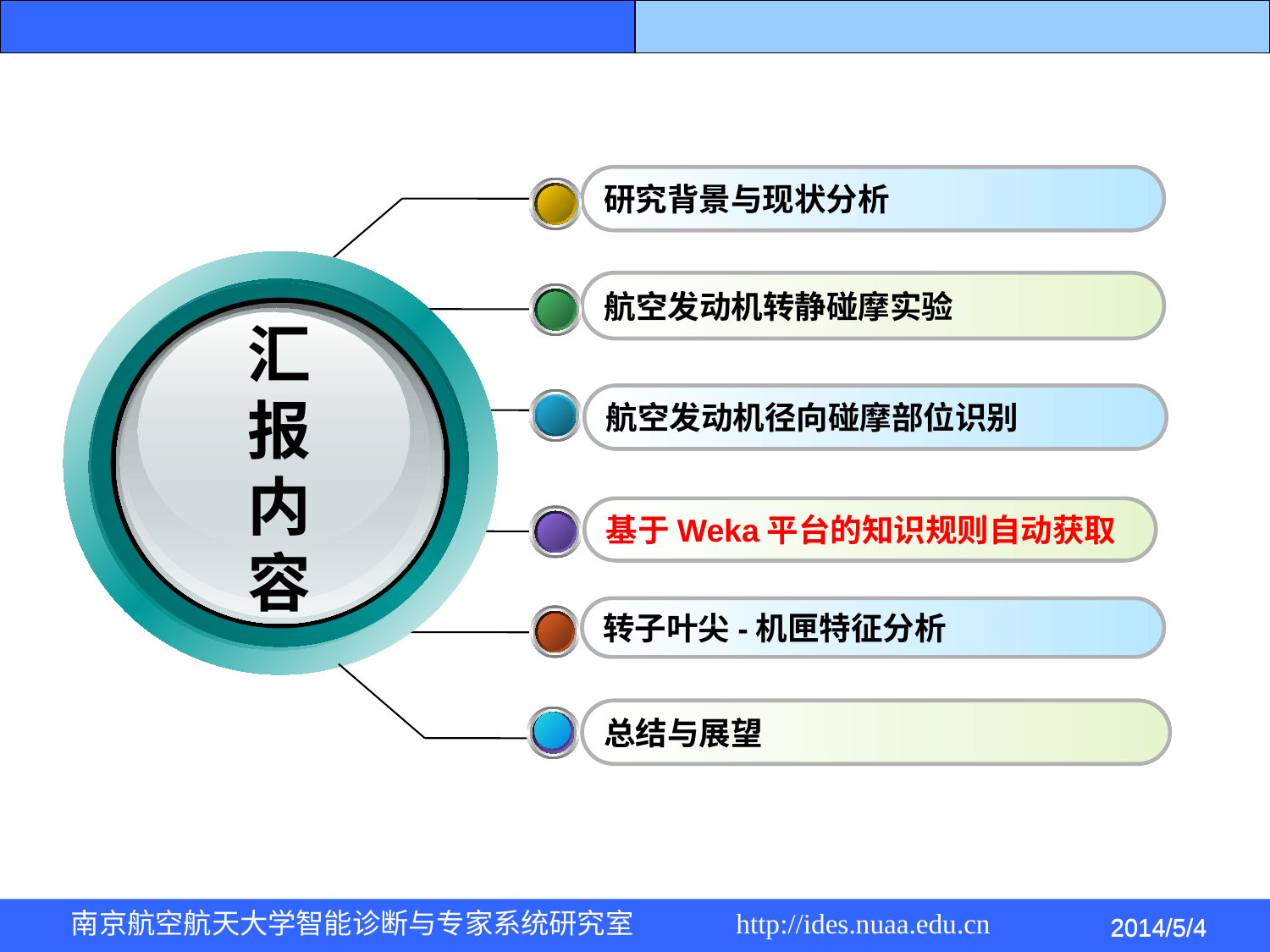

研究背景与现状分析

汇
报
内
容

航空发动机转静碰摩实验

航空发动机径向碰摩部位识别

基于Weka平台的知识规则自动获取

转子叶尖-机匣特征分析

总结与展望

2014/5/4
2014/5/4
南京航空航天大学智能诊断与专家系统研究室               http://ides.nuaa.edu.cn